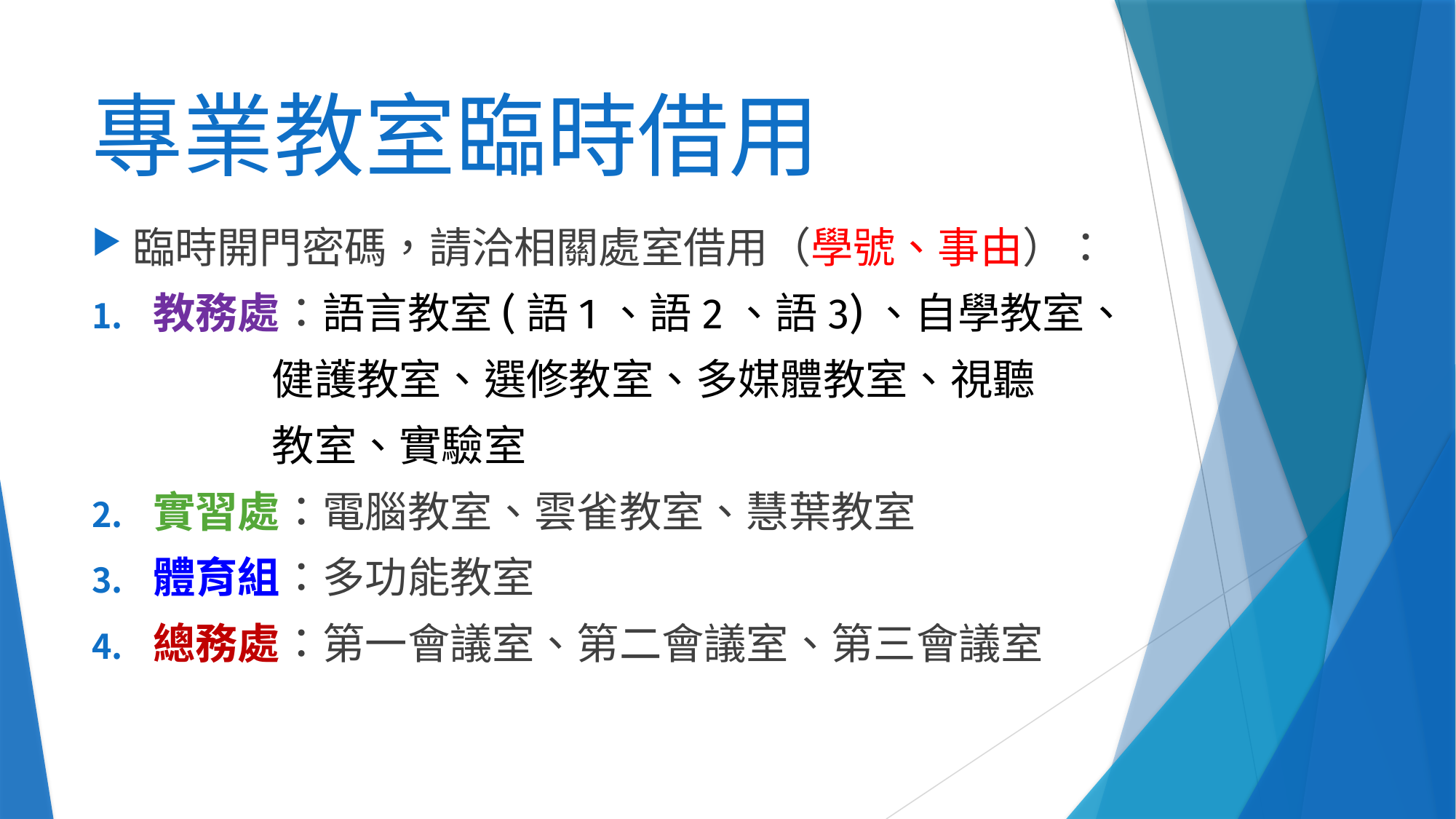

# 專業教室臨時借用
臨時開門密碼，請洽相關處室借用（學號、事由）：
教務處：語言教室(語1、語2、語3)、自學教室、
                  健護教室、選修教室、多媒體教室、視聽
                  教室、實驗室
實習處：電腦教室、雲雀教室、慧葉教室
體育組：多功能教室
總務處：第一會議室、第二會議室、第三會議室